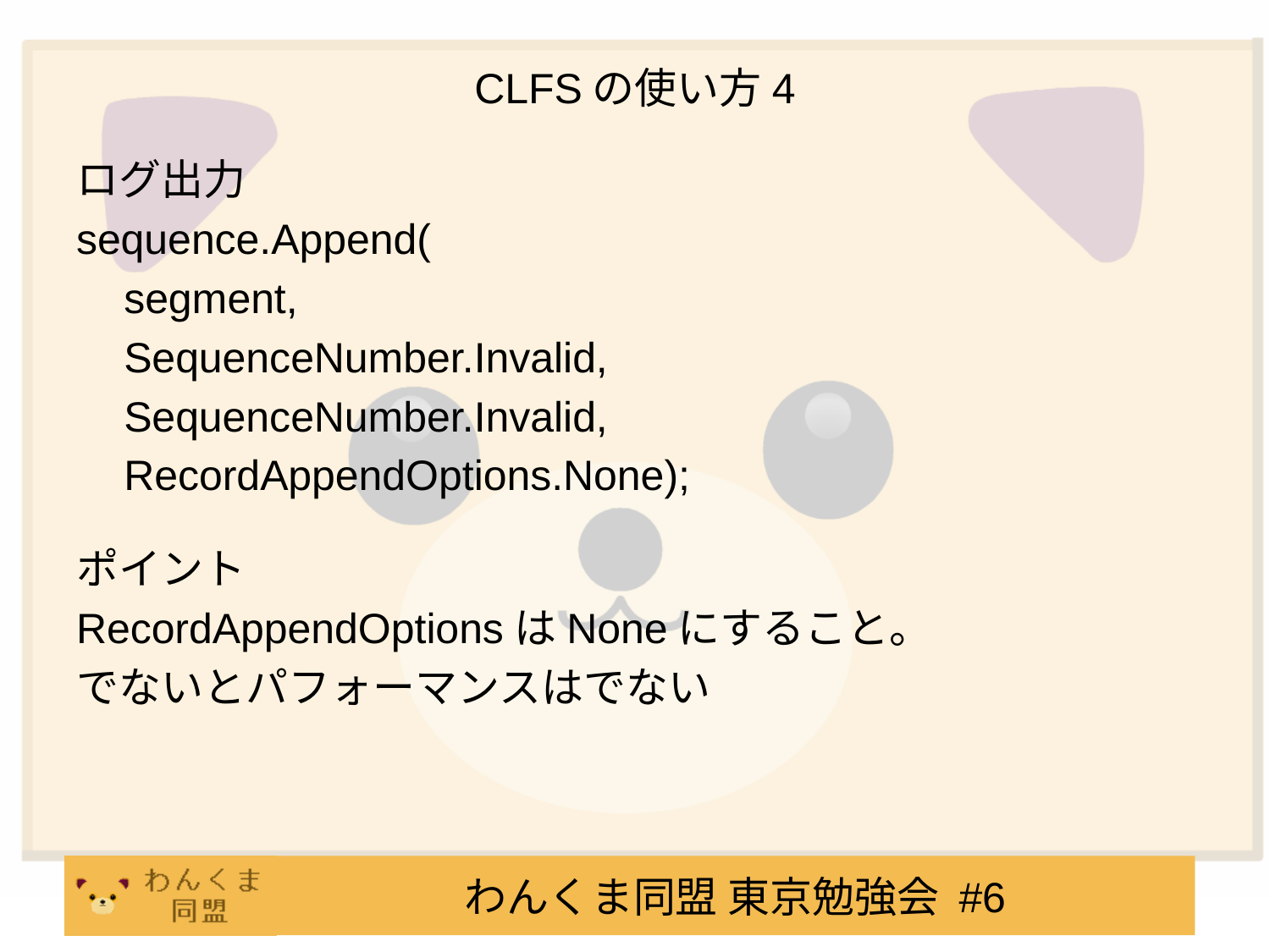

# CLFSの使い方4
ログ出力
sequence.Append(
	segment,
	SequenceNumber.Invalid,
	SequenceNumber.Invalid,
	RecordAppendOptions.None);

ポイント
RecordAppendOptionsはNoneにすること。
でないとパフォーマンスはでない